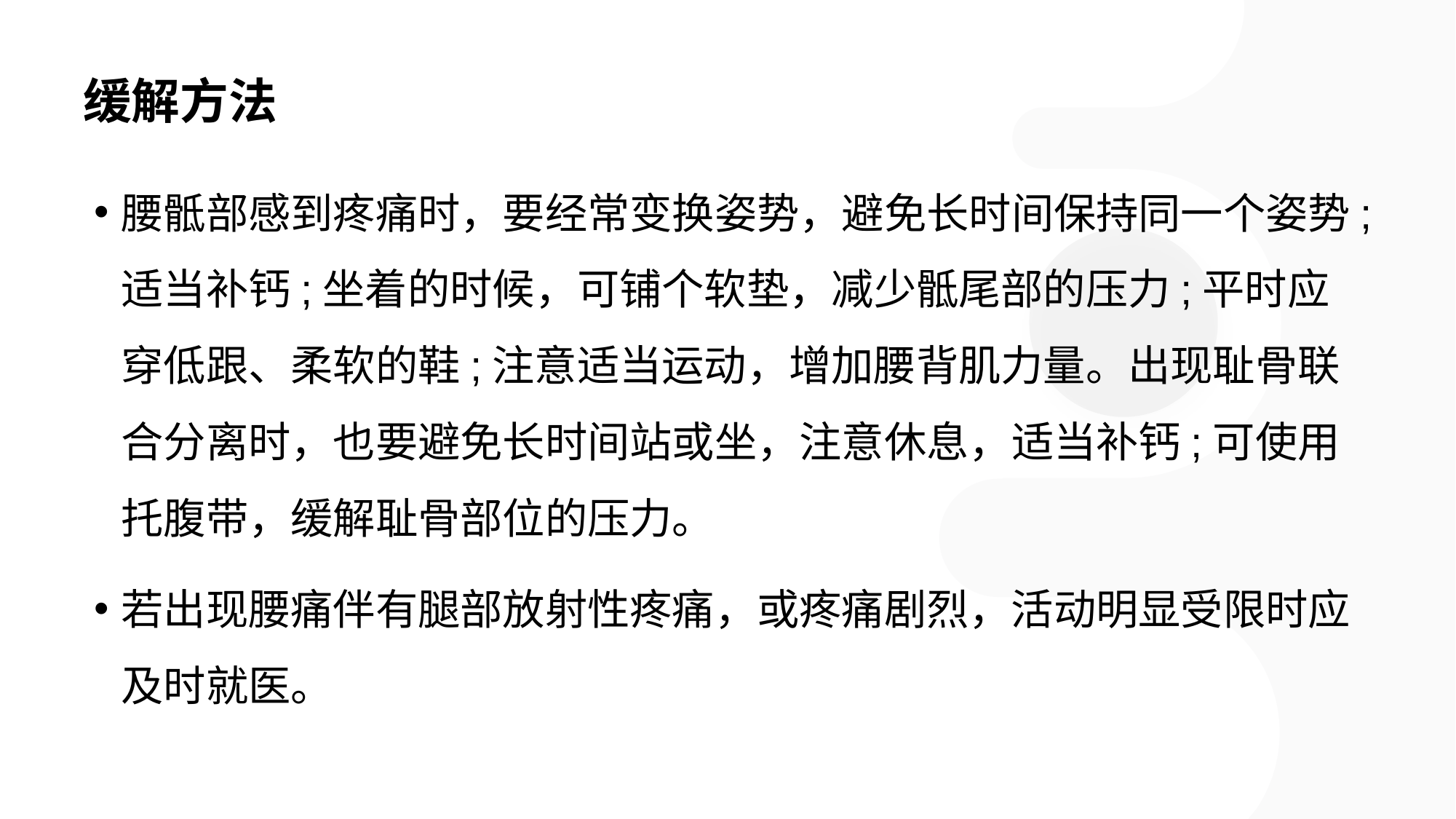

# 缓解方法
腰骶部感到疼痛时，要经常变换姿势，避免长时间保持同一个姿势;适当补钙;坐着的时候，可铺个软垫，减少骶尾部的压力;平时应穿低跟、柔软的鞋;注意适当运动，增加腰背肌力量。出现耻骨联合分离时，也要避免长时间站或坐，注意休息，适当补钙;可使用托腹带，缓解耻骨部位的压力。
若出现腰痛伴有腿部放射性疼痛，或疼痛剧烈，活动明显受限时应及时就医。